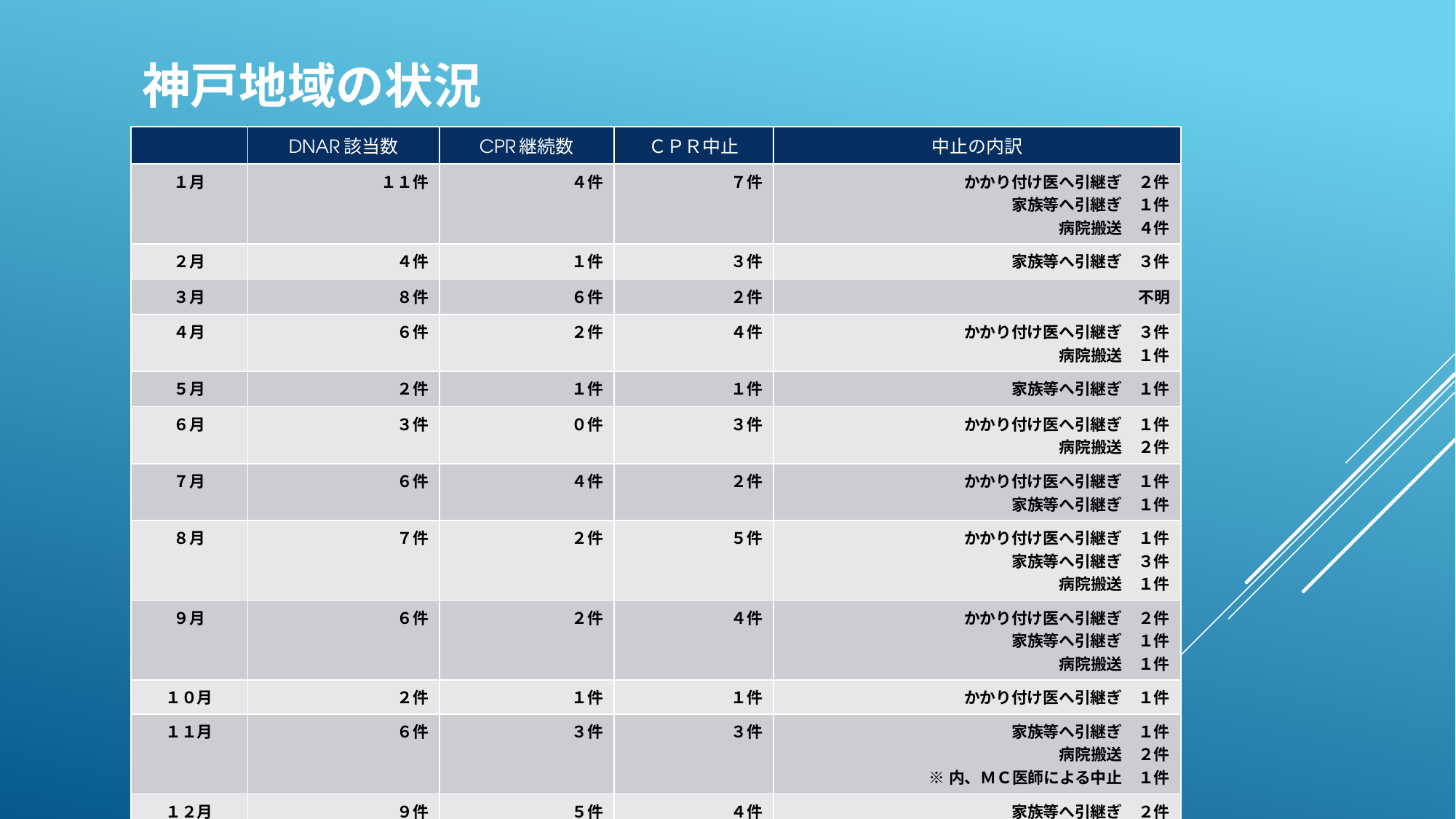

# 神戸地域の状況
|  | DNAR該当数 | CPR継続数 | ＣＰＲ中止 | 中止の内訳 |
| --- | --- | --- | --- | --- |
| １月 | １１件 | ４件 | ７件 | かかり付け医へ引継ぎ　２件 家族等へ引継ぎ　１件 病院搬送　４件 |
| ２月 | ４件 | １件 | ３件 | 家族等へ引継ぎ　３件 |
| ３月 | ８件 | ６件 | ２件 | 不明 |
| ４月 | ６件 | ２件 | ４件 | かかり付け医へ引継ぎ　３件 病院搬送　１件 |
| ５月 | ２件 | １件 | １件 | 家族等へ引継ぎ　１件 |
| ６月 | ３件 | ０件 | ３件 | かかり付け医へ引継ぎ　１件 病院搬送　２件 |
| ７月 | ６件 | ４件 | ２件 | かかり付け医へ引継ぎ　１件 家族等へ引継ぎ　１件 |
| ８月 | ７件 | ２件 | ５件 | かかり付け医へ引継ぎ　１件 家族等へ引継ぎ　３件 病院搬送　１件 |
| ９月 | ６件 | ２件 | ４件 | かかり付け医へ引継ぎ　２件 家族等へ引継ぎ　１件 病院搬送　１件 |
| １０月 | ２件 | １件 | １件 | かかり付け医へ引継ぎ　１件 |
| １１月 | ６件 | ３件 | ３件 | 家族等へ引継ぎ　１件 病院搬送　２件 ※内、ＭＣ医師による中止　１件 |
| １２月 | ９件 | ５件 | ４件 | 家族等へ引継ぎ　２件 病院搬送　２件 |